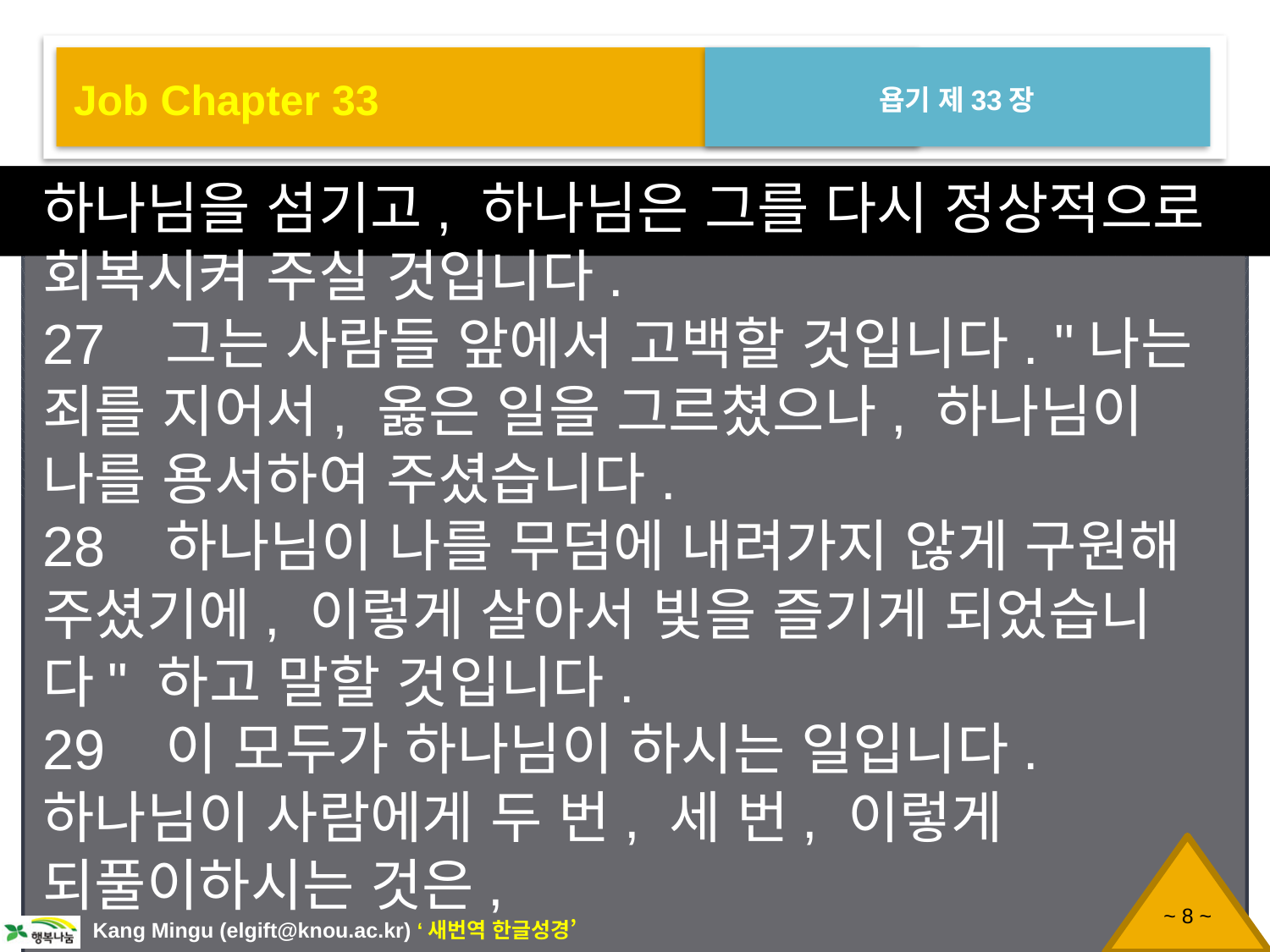

Job Chapter 33
욥기 제33장
하나님을 섬기고, 하나님은 그를 다시 정상적으로 회복시켜 주실 것입니다.
27   그는 사람들 앞에서 고백할 것입니다. "나는 죄를 지어서, 옳은 일을 그르쳤으나, 하나님이 나를 용서하여 주셨습니다.
28   하나님이 나를 무덤에 내려가지 않게 구원해 주셨기에, 이렇게 살아서 빛을 즐기게 되었습니다" 하고 말할 것입니다.
29   이 모두가 하나님이 하시는 일입니다. 하나님이 사람에게 두 번, 세 번, 이렇게 되풀이하시는 것은,